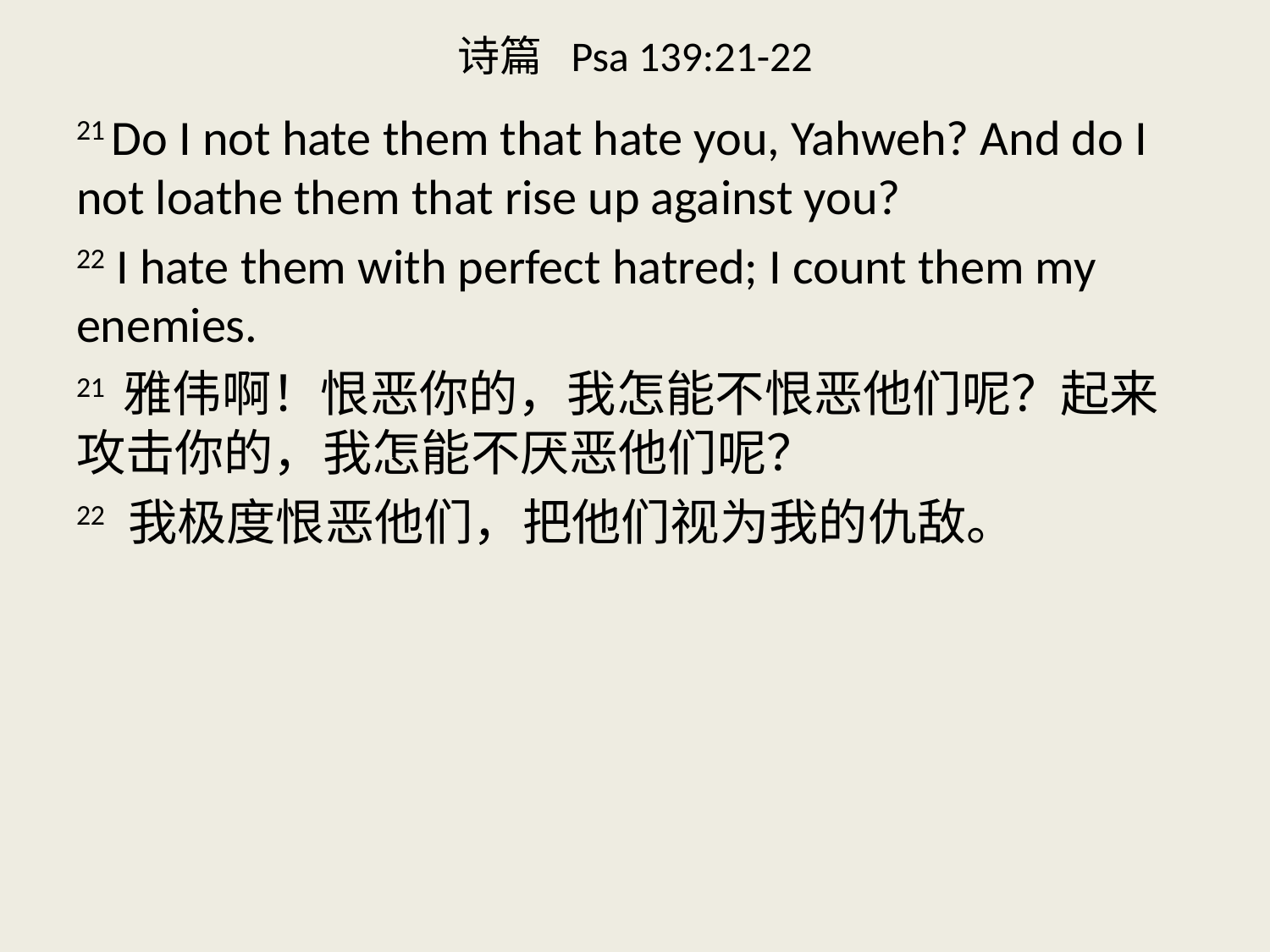

# 诗篇  Psa 139:21-22
21 Do I not hate them that hate you, Yahweh? And do I not loathe them that rise up against you?
22 I hate them with perfect hatred; I count them my enemies.
21 雅伟啊！恨恶你的，我怎能不恨恶他们呢？起来攻击你的，我怎能不厌恶他们呢？
22 我极度恨恶他们，把他们视为我的仇敌。